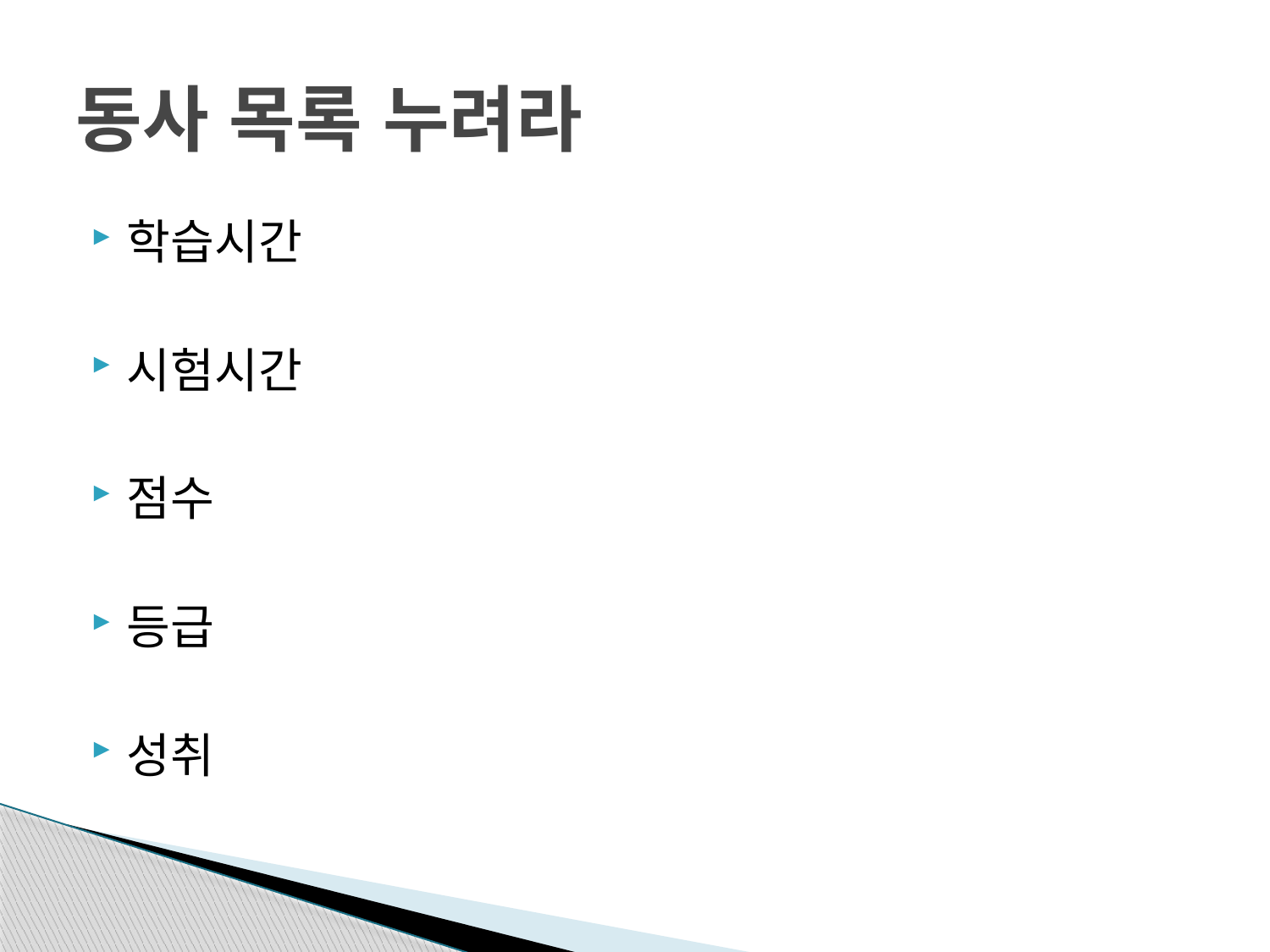

# 동사 목록 누려라
학습시간

시험시간

점수

등급

성취